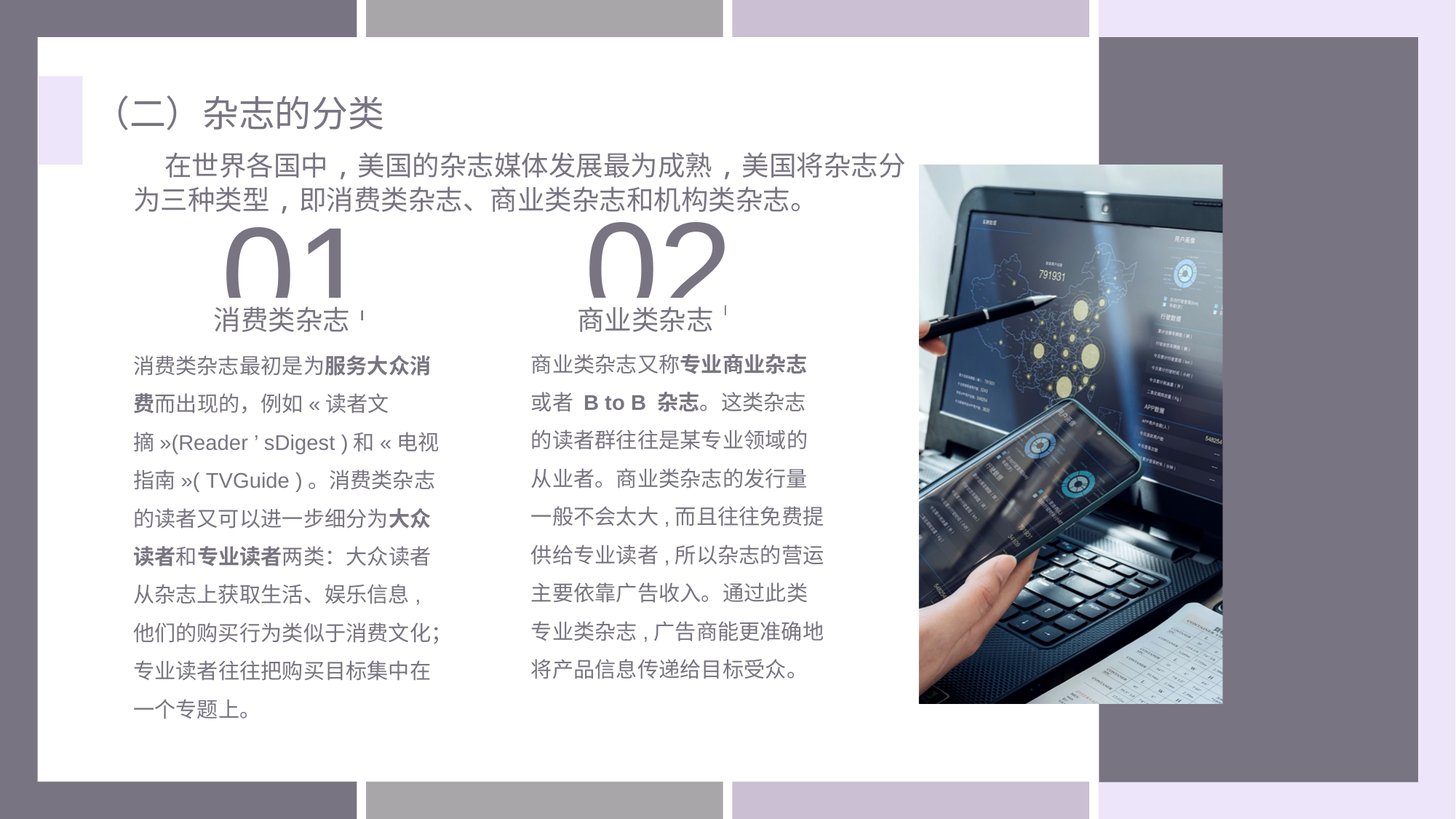

（二）杂志的分类
    在世界各国中,美国的杂志媒体发展最为成熟,美国将杂志分为三种类型,即消费类杂志、商业类杂志和机构类杂志。

02
商业类杂志
商业类杂志又称专业商业杂志或者 B to B 杂志。这类杂志的读者群往往是某专业领域的从业者。商业类杂志的发行量一般不会太大,而且往往免费提供给专业读者,所以杂志的营运主要依靠广告收入。通过此类专业类杂志,广告商能更准确地将产品信息传递给目标受众。
01
消费类杂志
消费类杂志最初是为服务大众消费而出现的，例如«读者文摘»(Reader ’ sDigest )和«电视指南»( TVGuide )。消费类杂志的读者又可以进一步细分为大众读者和专业读者两类：大众读者从杂志上获取生活、娱乐信息,他们的购买行为类似于消费文化；专业读者往往把购买目标集中在一个专题上。